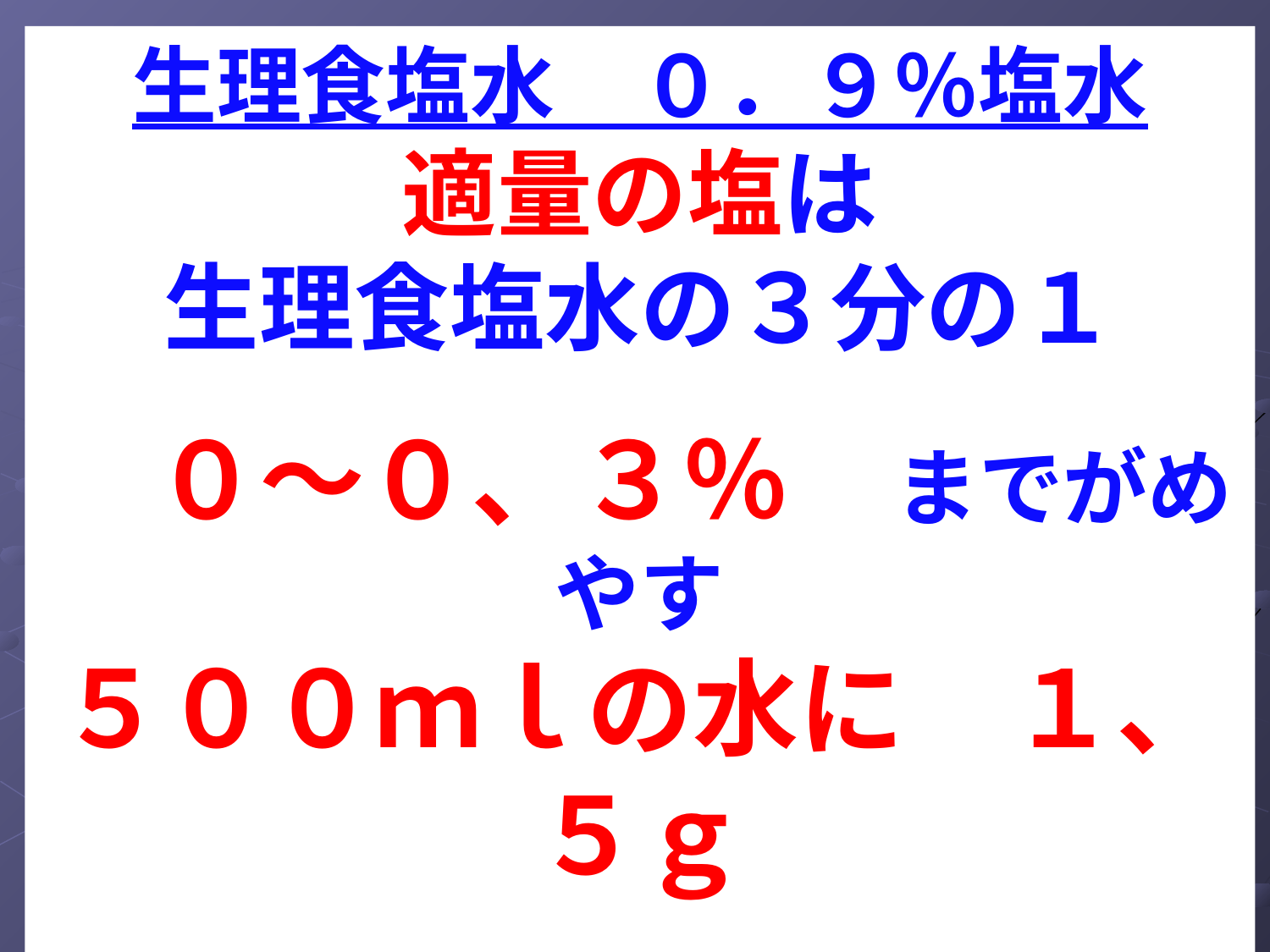

生理食塩水　０．９％塩水
適量の塩は
生理食塩水の３分の１

　０～０、３％　までがめやす
５００ｍｌの水に　１、５ｇ

（重症下痢などでは２分の１＝０、４５％）